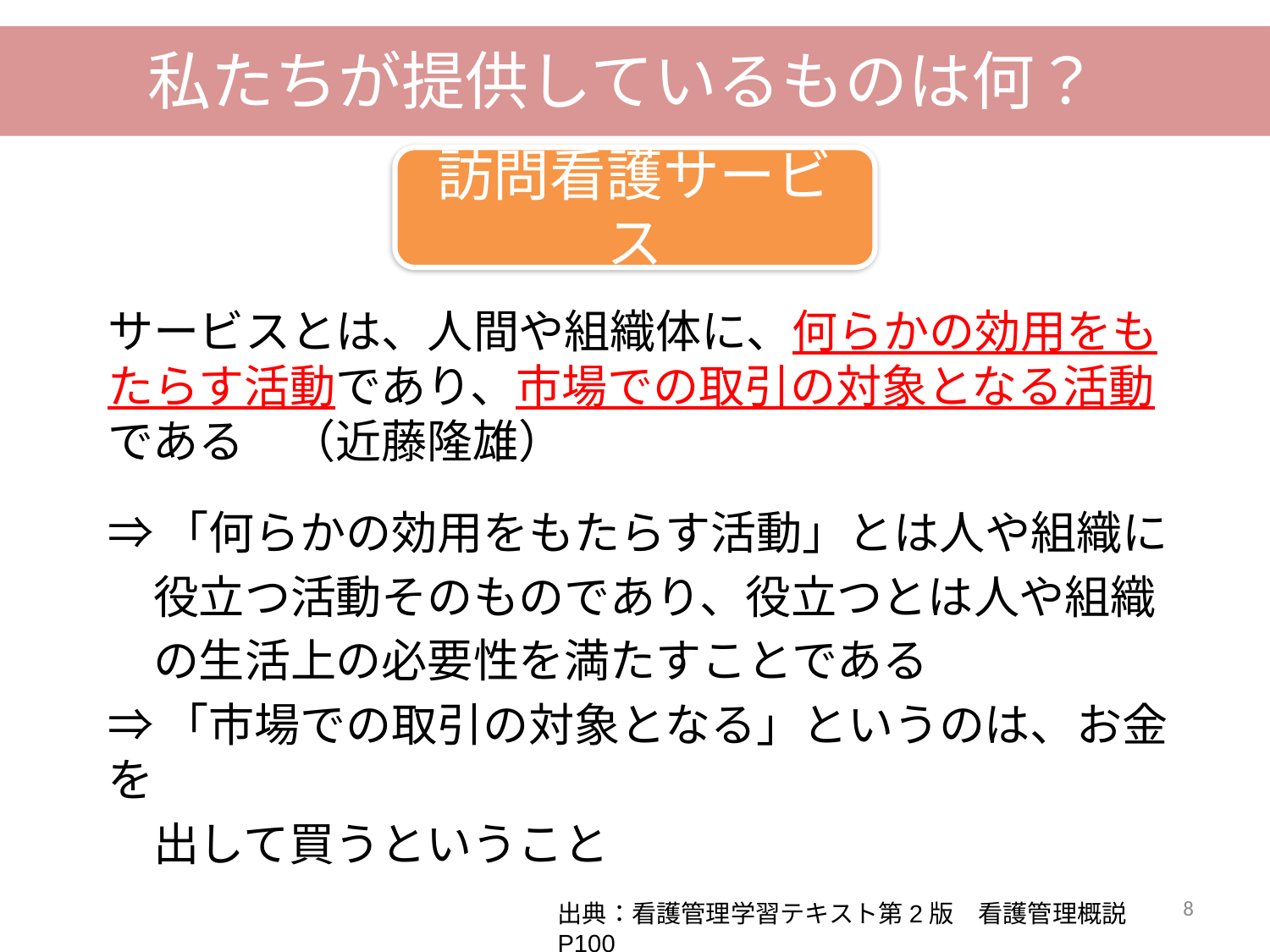

私たちが提供しているものは何？
訪問看護サービス
サービスとは、人間や組織体に、何らかの効用をもたらす活動であり、市場での取引の対象となる活動である　（近藤隆雄）

⇒「何らかの効用をもたらす活動」とは人や組織に
　役立つ活動そのものであり、役立つとは人や組織
　の生活上の必要性を満たすことである
⇒「市場での取引の対象となる」というのは、お金を
　出して買うということ
8
出典：看護管理学習テキスト第2版　看護管理概説 P100